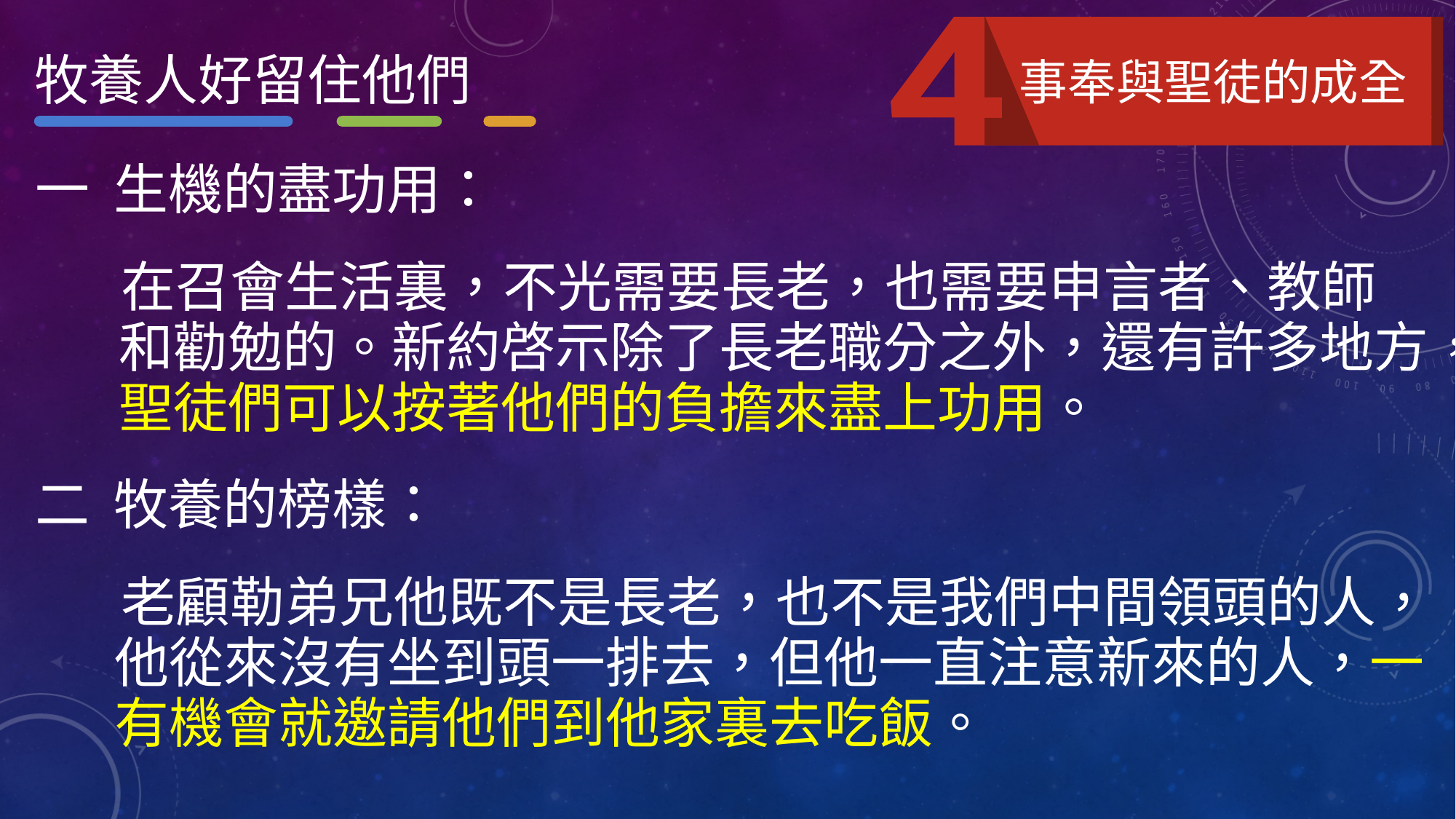

牧養人好留住他們
事奉與聖徒的成全

一  生機的盡功用：
      在召會生活裏，不光需要長老，也需要申言者、教師和勸勉的。新約啓示除了長老職分之外，還有許多地方，聖徒們可以按著他們的負擔來盡上功用。
二  牧養的榜樣：
      老顧勒弟兄他既不是長老，也不是我們中間領頭的人，他從來沒有坐到頭一排去，但他一直注意新來的人，一有機會就邀請他們到他家裏去吃飯。